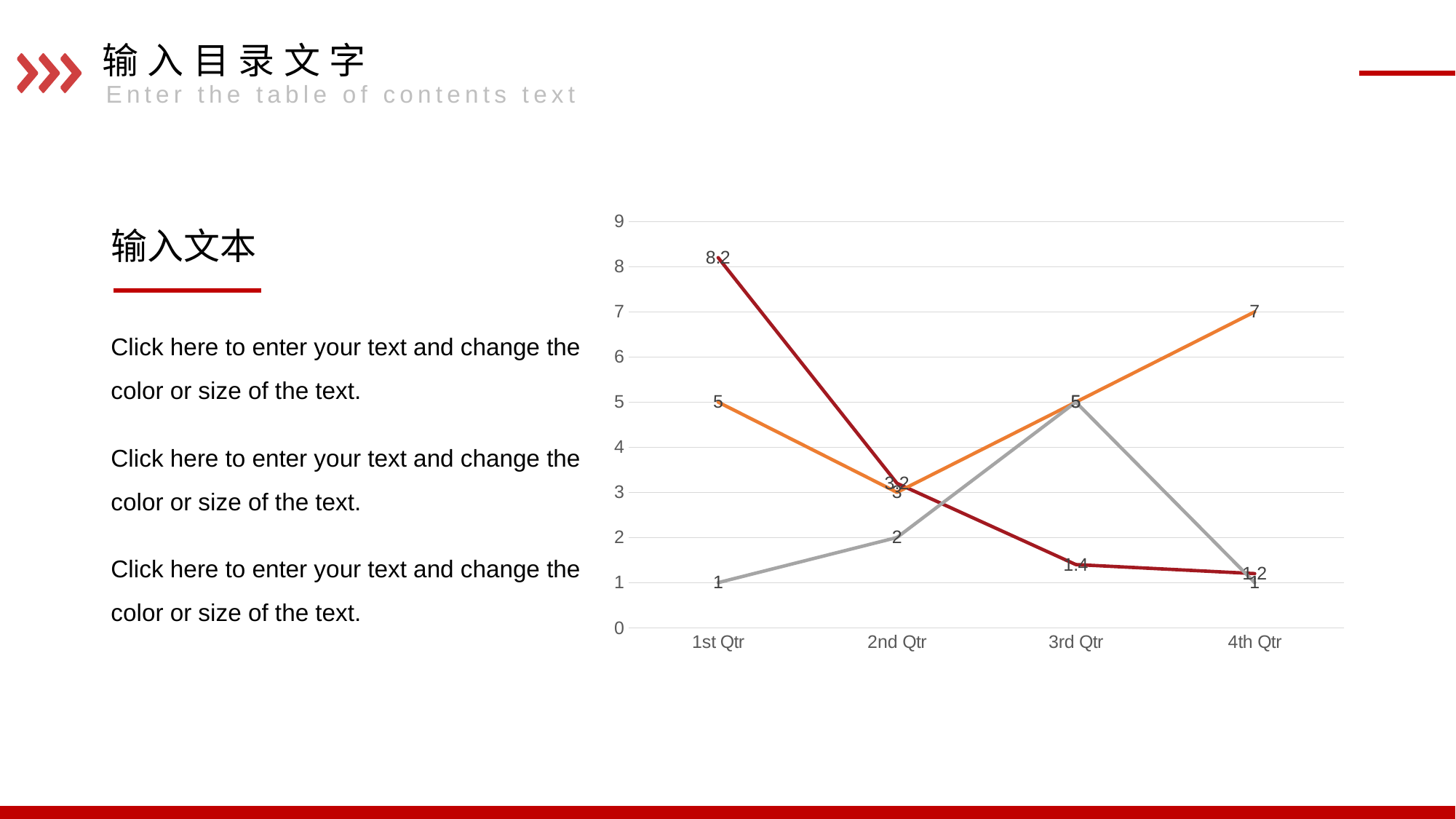

输入目录文字
Enter the table of contents text

输入文本
Click here to enter your text and change the color or size of the text.
Click here to enter your text and change the color or size of the text.
Click here to enter your text and change the color or size of the text.

### Chart

| Category | Sales | Column1 | Column2 |
|---|---|---|---|
| 1st Qtr | 8.2 | 5.0 | 1.0 |
| 2nd Qtr | 3.2 | 3.0 | 2.0 |
| 3rd Qtr | 1.4 | 5.0 | 5.0 |
| 4th Qtr | 1.2 | 7.0 | 1.0 |